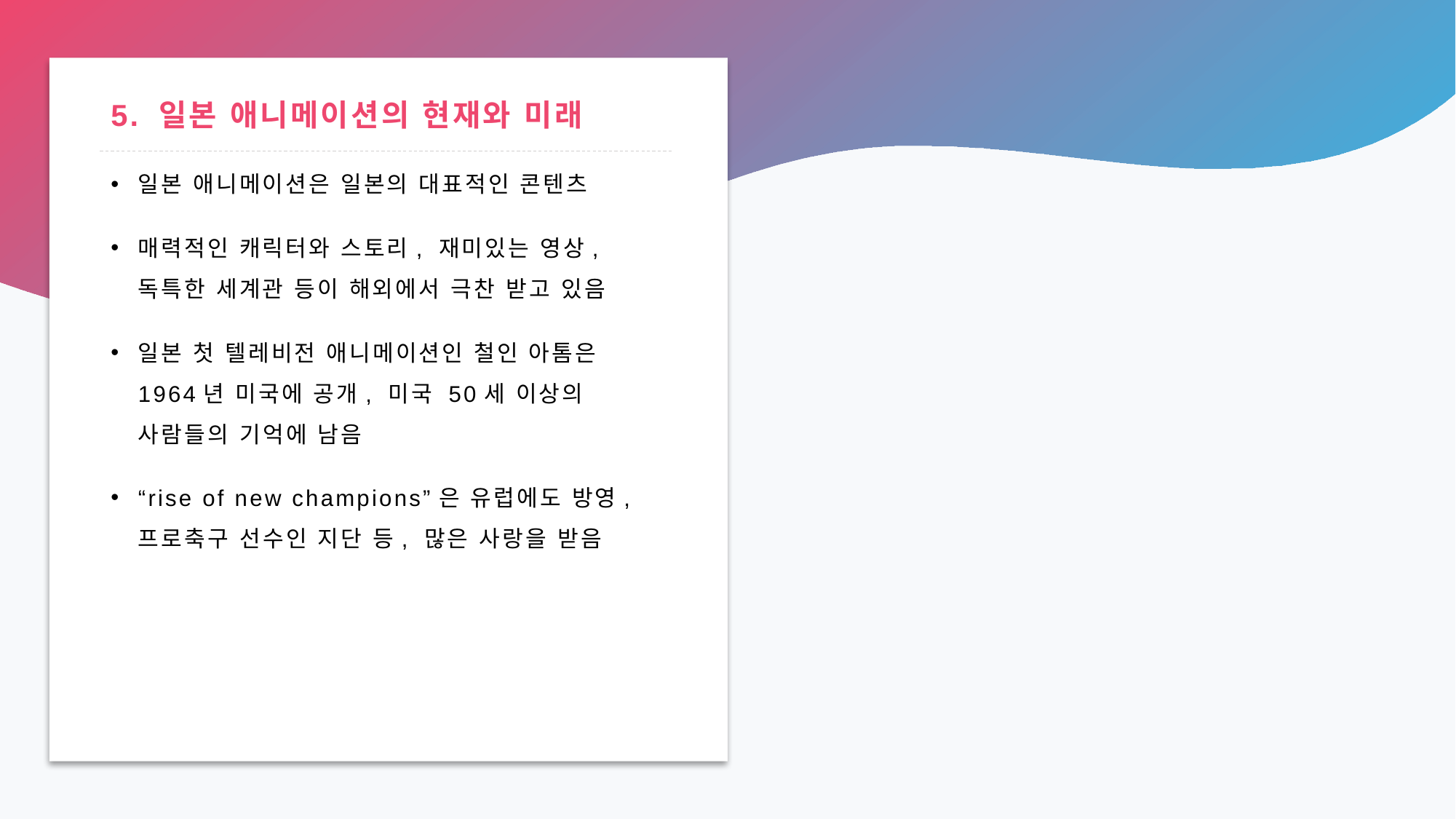

# 5. 일본 애니메이션의 현재와 미래
일본 애니메이션은 일본의 대표적인 콘텐츠
매력적인 캐릭터와 스토리, 재미있는 영상,  독특한 세계관 등이 해외에서 극찬 받고 있음
일본 첫 텔레비전 애니메이션인 철인 아톰은 1964년 미국에 공개, 미국 50세 이상의 사람들의 기억에 남음
“rise of new champions”은 유럽에도 방영, 프로축구 선수인 지단 등, 많은 사랑을 받음